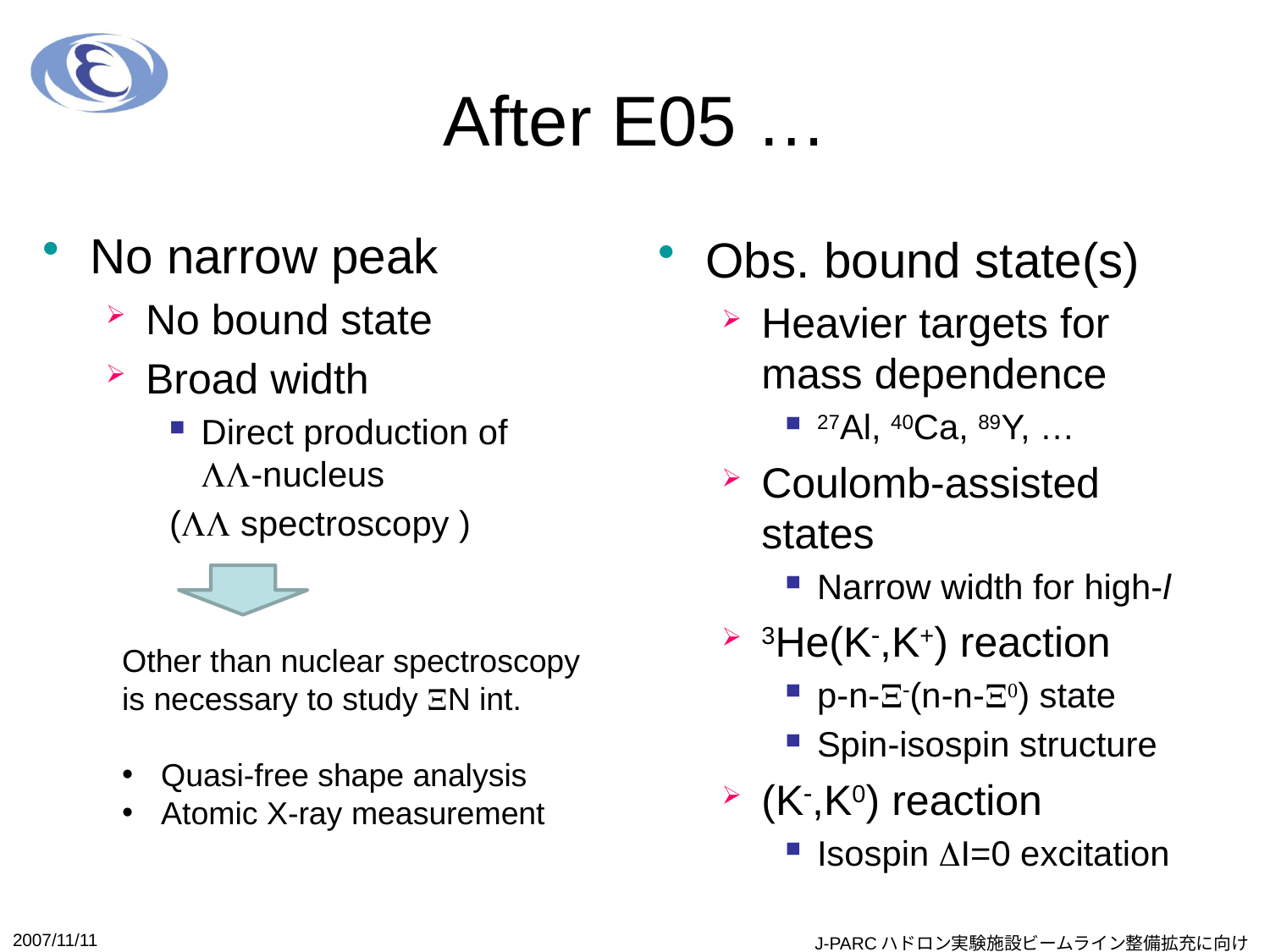

# After E05 …
No narrow peak
No bound state
Broad width
Direct production of ΛΛ-nucleus
(ΛΛ spectroscopy )
Obs. bound state(s)
Heavier targets for mass dependence
27Al, 40Ca, 89Y, …
Coulomb-assisted states
Narrow width for high-l
3He(K−,K+) reaction
p-n-Ξ−(n-n-Ξ0) state
Spin-isospin structure
(K−,K0) reaction
Isospin ΔI=0 excitation

Other than nuclear spectroscopy
is necessary to study ΞN int.

 Quasi-free shape analysis
 Atomic X-ray measurement
2007/11/11
J-PARCハドロン実験施設ビームライン整備拡充に向けて